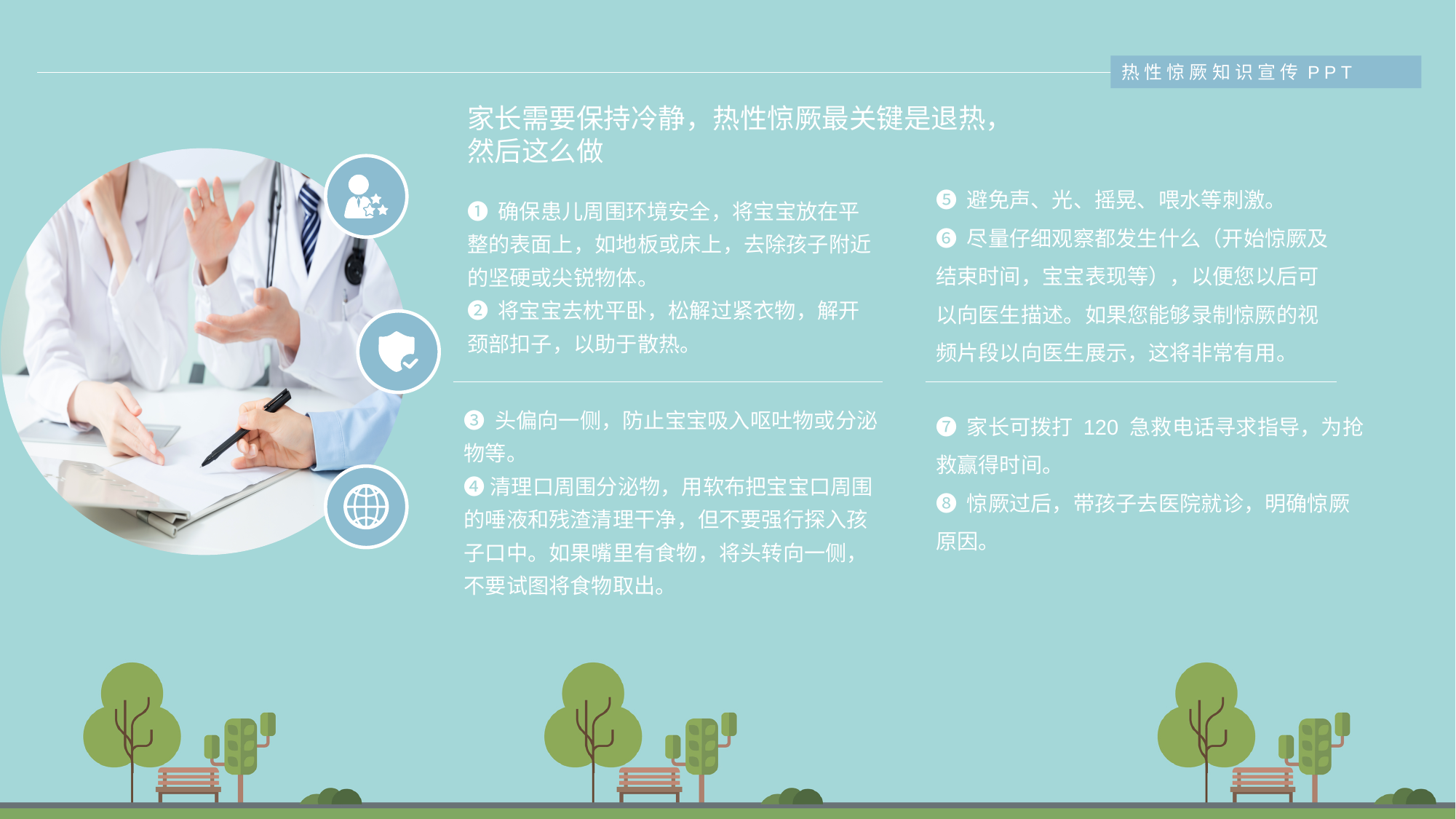

热性惊厥知识宣传PPT
家长需要保持冷静，热性惊厥最关键是退热，然后这么做

❺ 避免声、光、摇晃、喂水等刺激。
❻ 尽量仔细观察都发生什么（开始惊厥及结束时间，宝宝表现等），以便您以后可以向医生描述。如果您能够录制惊厥的视频片段以向医生展示，这将非常有用。

❶ 确保患儿周围环境安全，将宝宝放在平整的表面上，如地板或床上，去除孩子附近的坚硬或尖锐物体。
❷ 将宝宝去枕平卧，松解过紧衣物，解开颈部扣子，以助于散热。

❸ 头偏向一侧，防止宝宝吸入呕吐物或分泌物等。
❹清理口周围分泌物，用软布把宝宝口周围的唾液和残渣清理干净，但不要强行探入孩子口中。如果嘴里有食物，将头转向一侧，不要试图将食物取出。
❼ 家长可拨打 120 急救电话寻求指导，为抢救赢得时间。
❽ 惊厥过后，带孩子去医院就诊，明确惊厥原因。